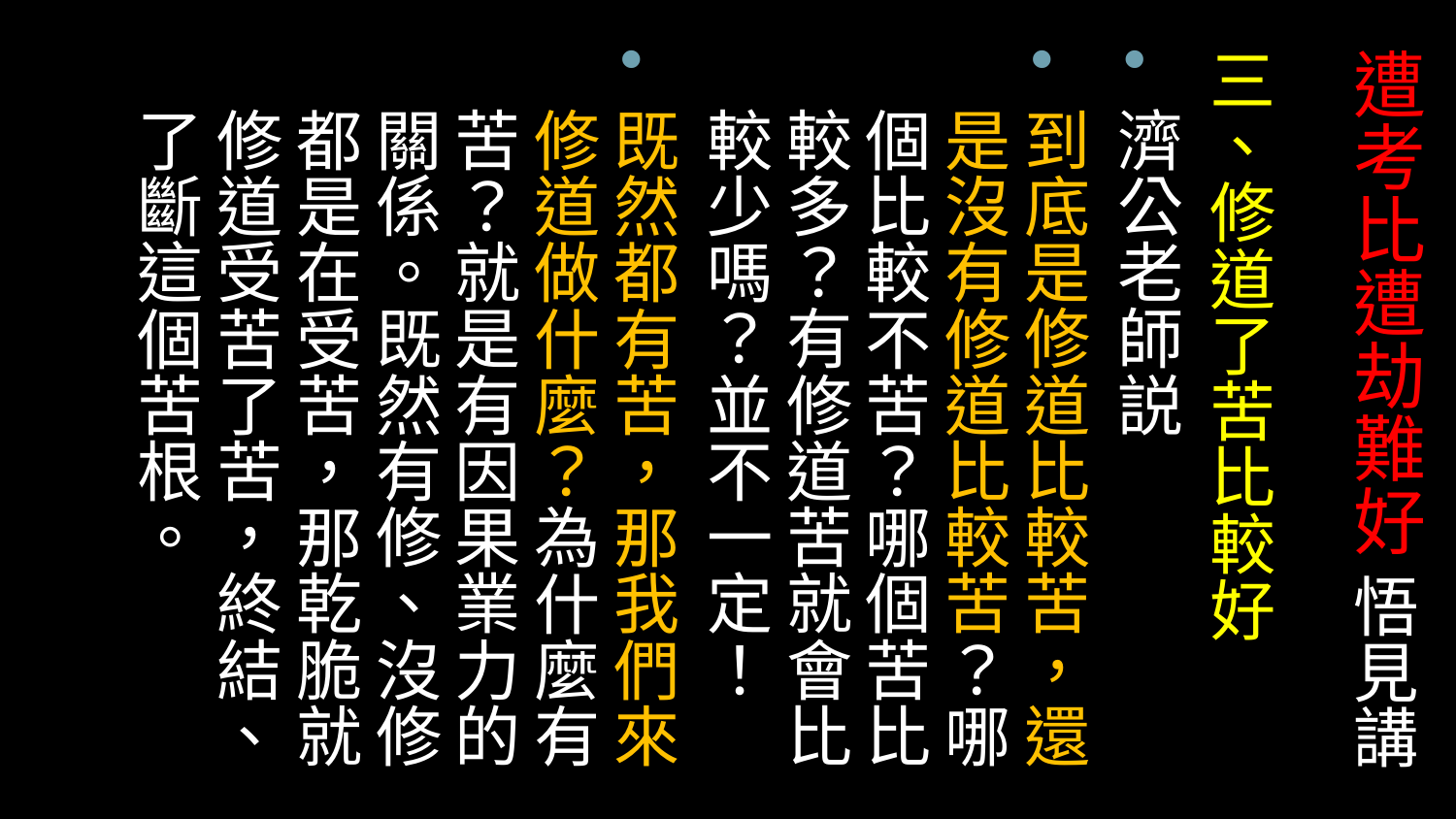

# 遭考比遭劫難好 悟見講
三、修道了苦比較好
濟公老師説
到底是修道比較苦，還是沒有修道比較苦？哪個比較不苦？哪個苦比較多？有修道苦就會比較少嗎？並不一定！
既然都有苦，那我們來修道做什麼？為什麼有苦？就是有因果業力的關係。既然有修、沒修都是在受苦，那乾脆就修道受苦了苦，終結、了斷這個苦根。